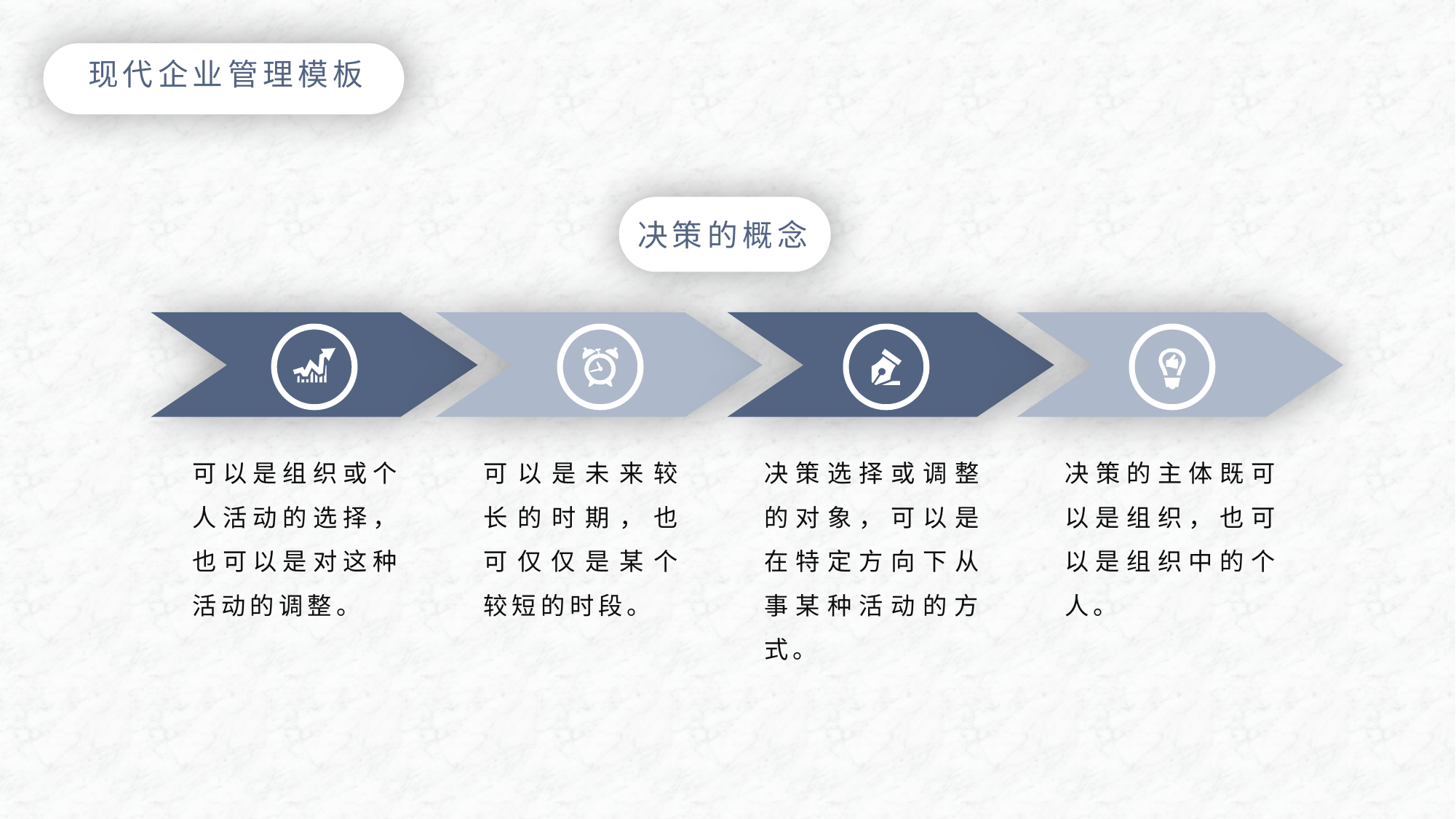

决策的概念

可以是组织或个人活动的选择，也可以是对这种活动的调整。
可以是未来较长的时期，也可仅仅是某个较短的时段。
决策选择或调整的对象，可以是在特定方向下从事某种活动的方式。
决策的主体既可以是组织，也可以是组织中的个人。